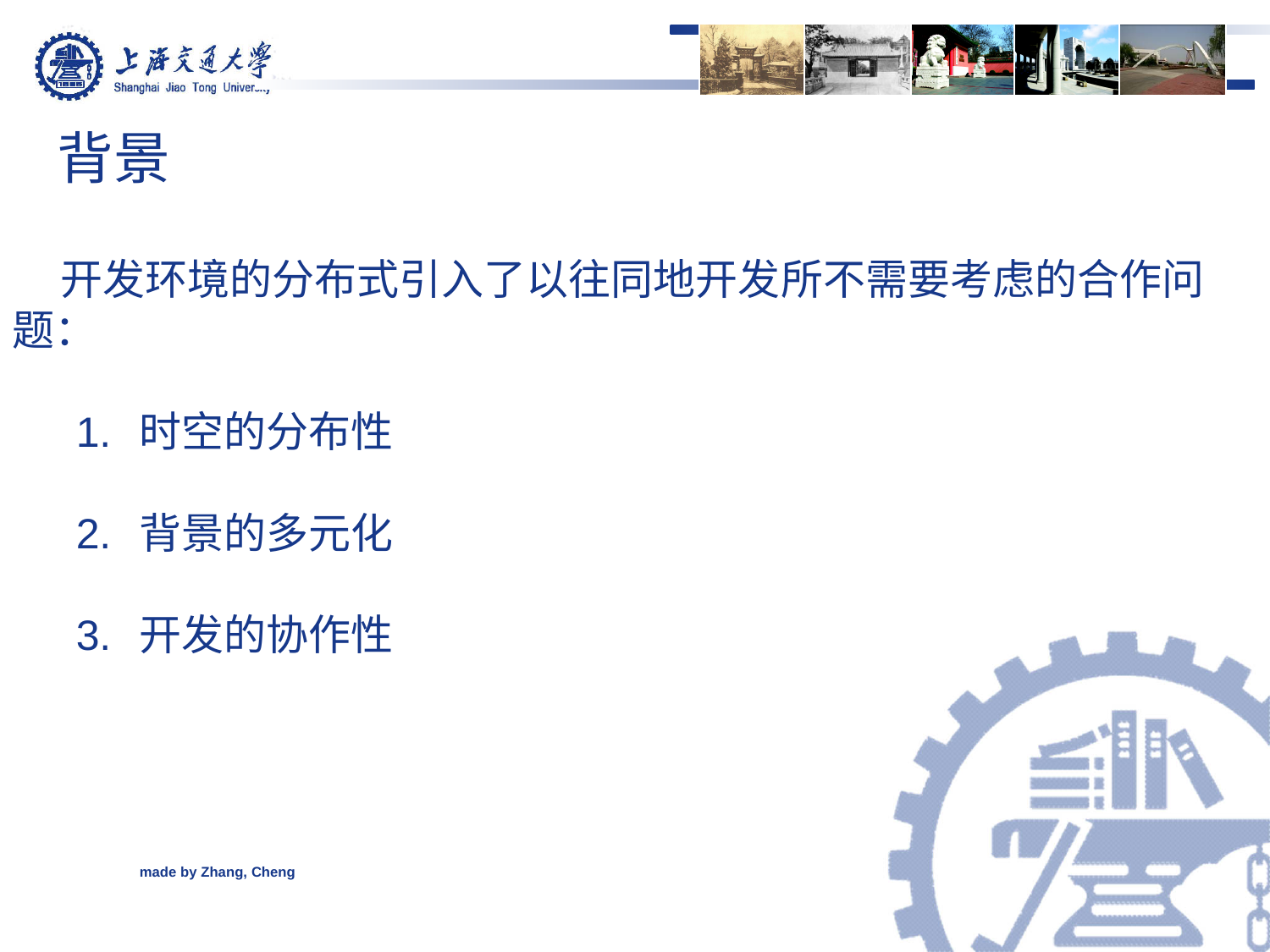

背景

    开发环境的分布式引入了以往同地开发所不需要考虑的合作问题：

时空的分布性

背景的多元化

开发的协作性
made by Zhang, Cheng